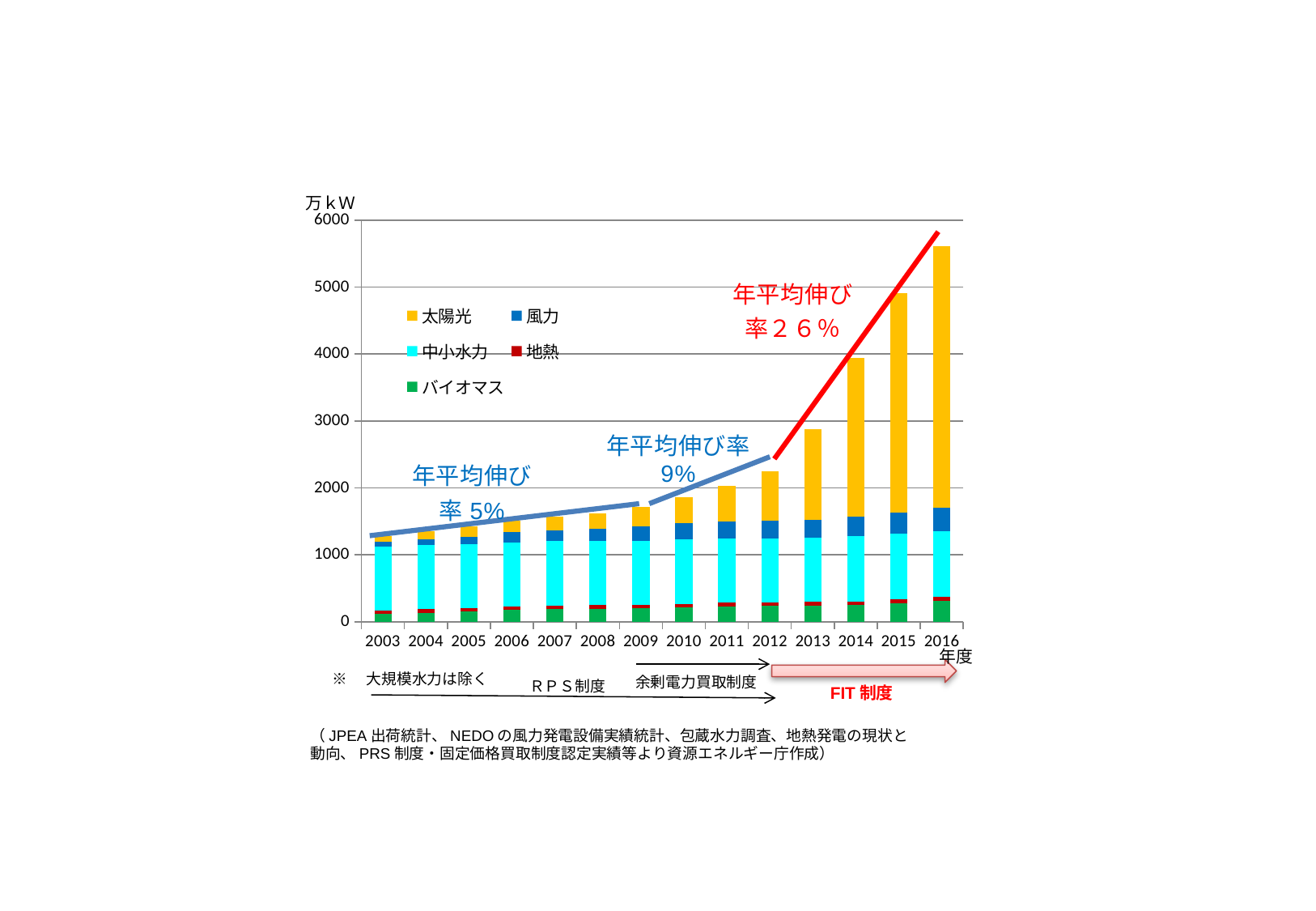

万ｋＷ
年度

余剰電力買取制度
ＲＰＳ制度
FIT制度
※　大規模水力は除く
（JPEA出荷統計、NEDOの風力発電設備実績統計、包蔵水力調査、地熱発電の現状と動向、PRS制度・固定価格買取制度認定実績等より資源エネルギー庁作成）

### Chart

| Category |  |  |  |  |  |
|---|---|---|---|---|---|
| 2003 | 116.4178 | 53.52 | 954.0 | 68.0709 | 92.72299999999998 |
| 2004 | 134.3466 | 53.419 | 954.0 | 92.5421 | 119.95979999999999 |
| 2005 | 151.3478 | 53.419 | 956.0 | 108.4831 | 150.358 |
| 2006 | 179.257 | 53.521 | 956.6791 | 149.0087 | 177.1422 |
| 2007 | 192.3813 | 53.521 | 957.3543 | 167.4429 | 198.0958 |
| 2008 | 197.5172 | 53.521 | 952.5157 | 188.2133 | 221.7302 |
| 2009 | 201.4881 | 53.771 | 955.8931 | 218.5697 | 283.9382 |
| 2010 | 214.1106 | 54.009 | 957.9081 | 244.17 | 390.1494 |
| 2011 | 230.8119 | 54.009 | 962.8789 | 255.6182 | 530.5392999999999 |
| 2012 | 234.4119 | 51.609 | 963.6524 | 264.1842 | 728.0989079999999 |
| 2013 | 243.4119 | 51.709 | 964.0523999999999 | 265.6842 | 1355.3989080000001 |
| 2014 | 253.2119 | 52.4193 | 972.3523999999999 | 293.6 | 2371.1989080000003 |
| 2015 | 282.6119 | 52.9193 | 979.4523999999999 | 311.7 | 3287.1989080000003 |
| 2016 | 315.9119 | 53.4193 | 987.3523999999999 | 342.7 | 3910.2989079999998 |